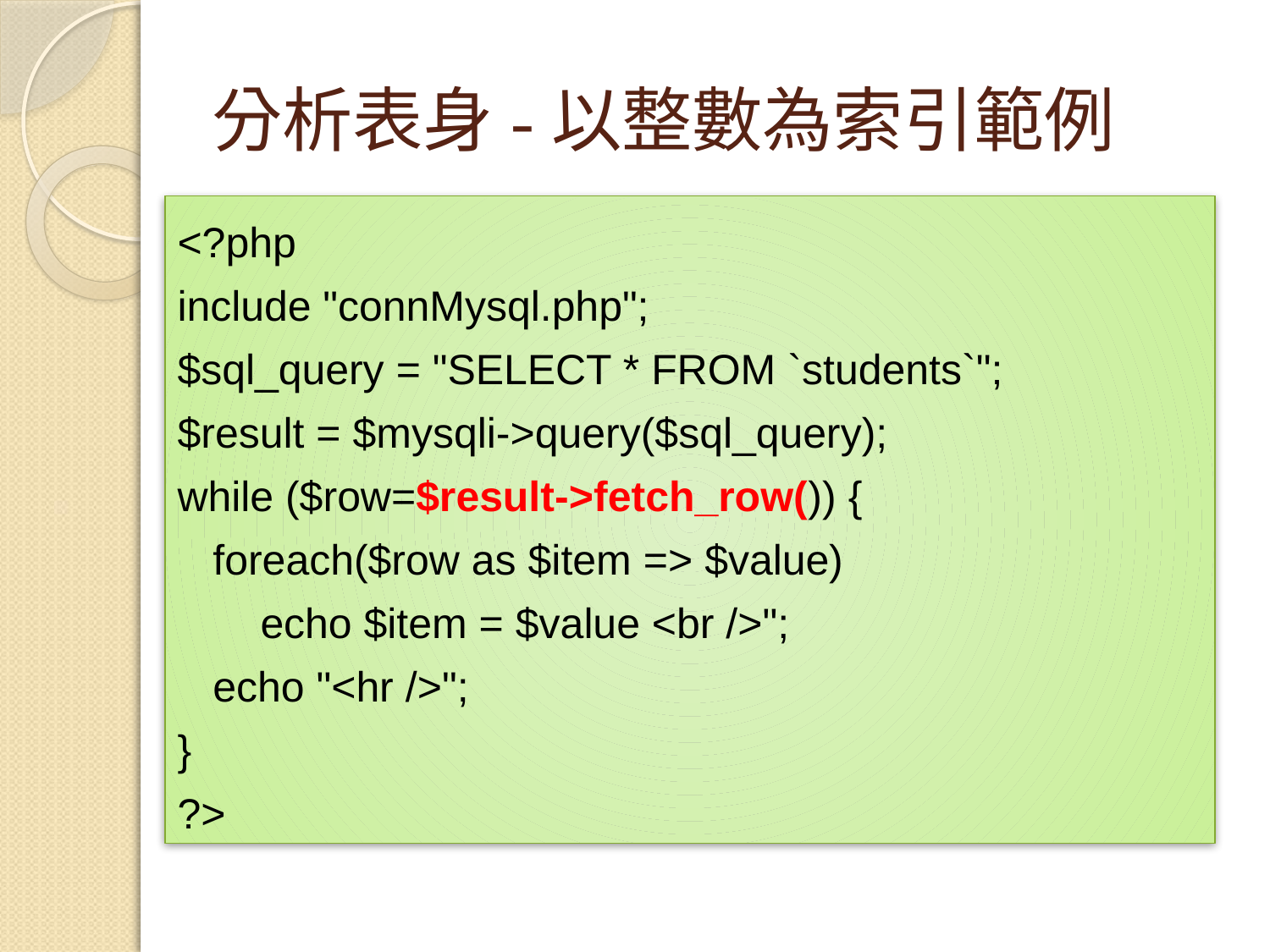

# 分析表身-以整數為索引範例
<?php
include "connMysql.php";
$sql_query = "SELECT * FROM `students`";
$result = $mysqli->query($sql_query);
while ($row=$result->fetch_row()) {
   foreach($row as $item => $value)
       echo $item = $value <br />";
   echo "<hr />";
}
?>